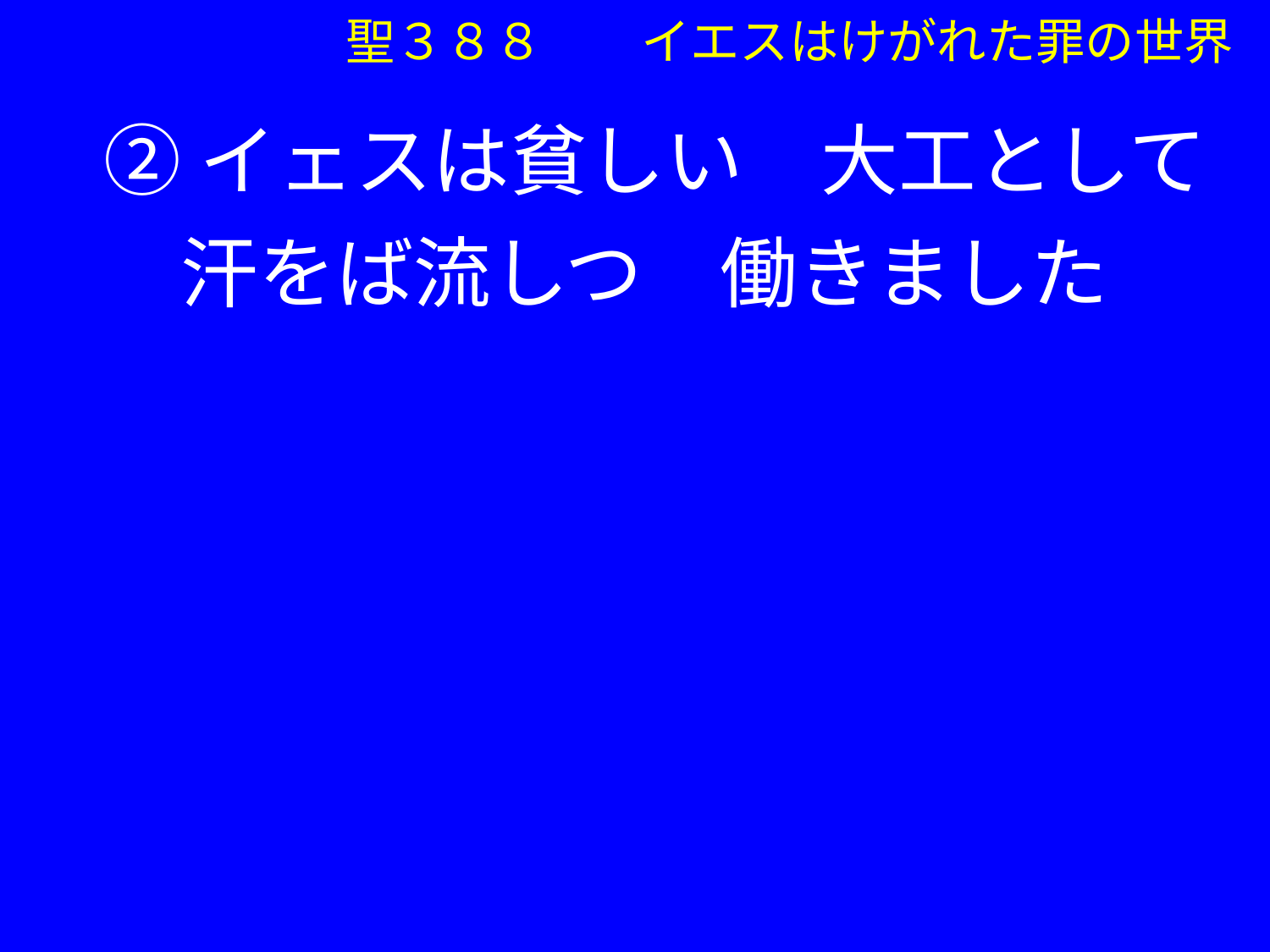

②イェスは貧しい　大工として
　汗をば流しつ　働きました
聖３８８　　イエスはけがれた罪の世界